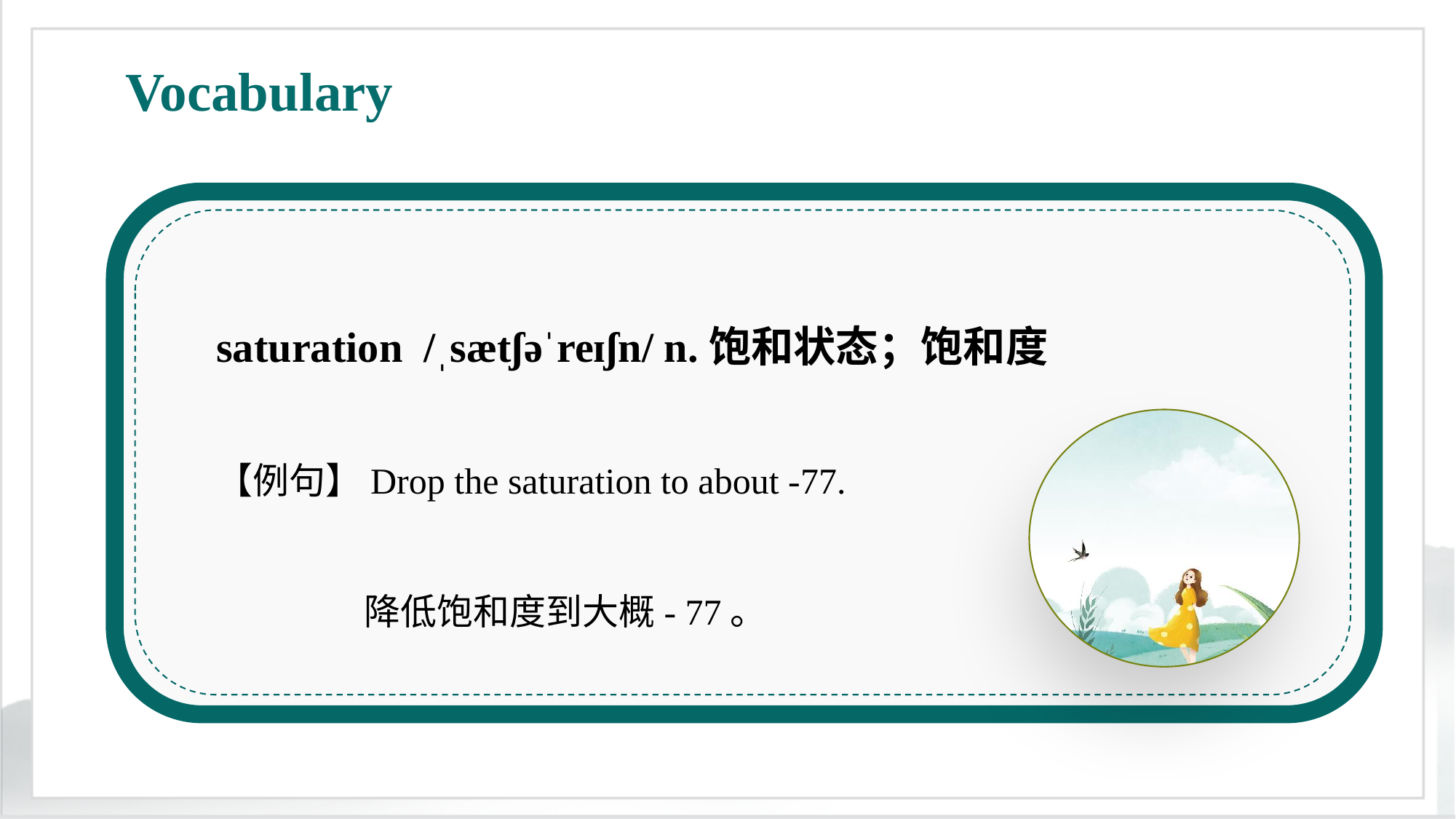

Vocabulary

saturation  /ˌsætʃəˈreɪʃn/ n.饱和状态；饱和度
【例句】Drop the saturation to about -77.
                 降低饱和度到大概- 77。